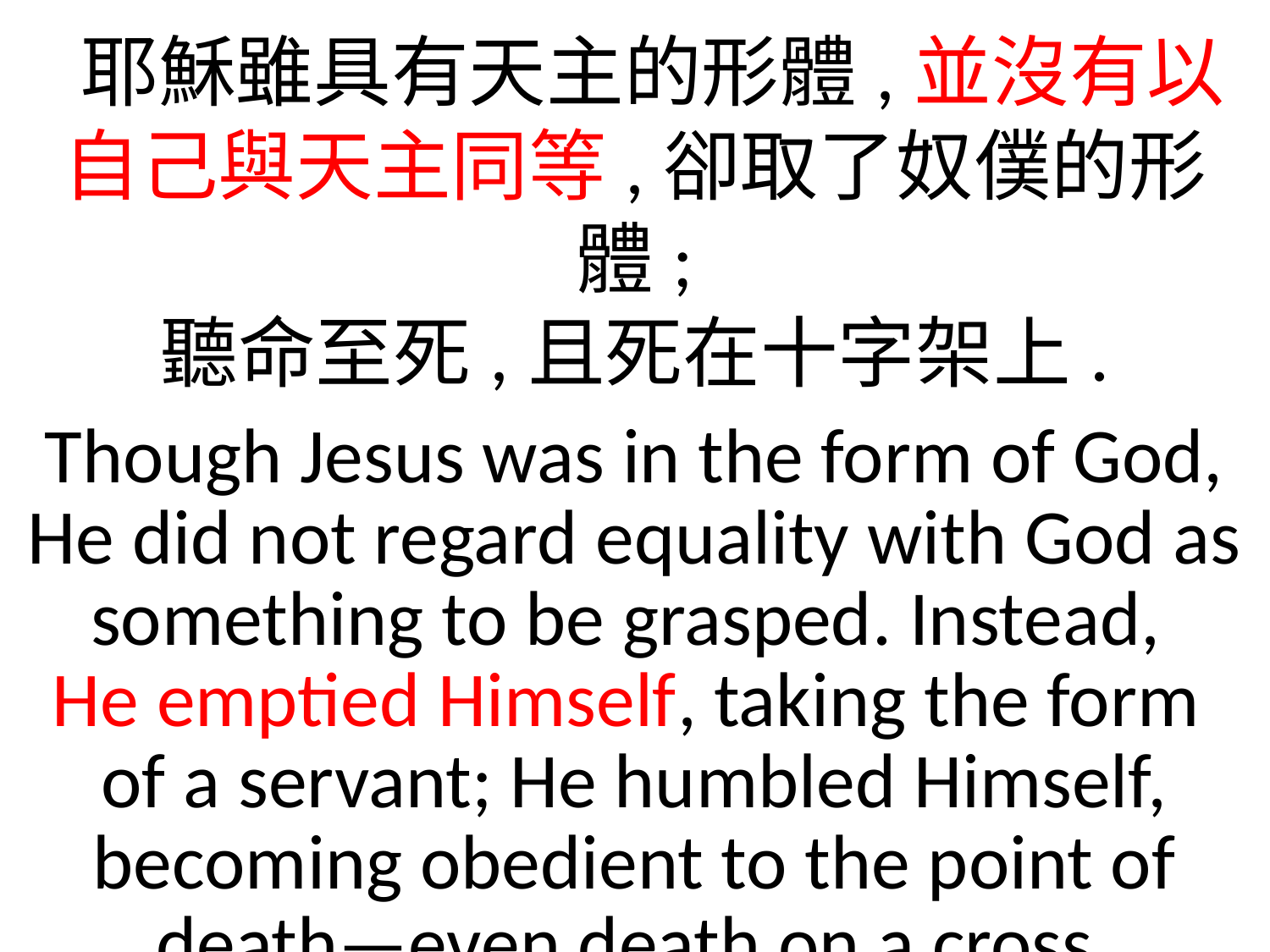

耶穌雖具有天主的形體,並沒有以自己與天主同等,卻取了奴僕的形體;
聽命至死,且死在十字架上.
Though Jesus was in the form of God, He did not regard equality with God as something to be grasped. Instead,
He emptied Himself, taking the form
of a servant; He humbled Himself, becoming obedient to the point of death—even death on a cross.